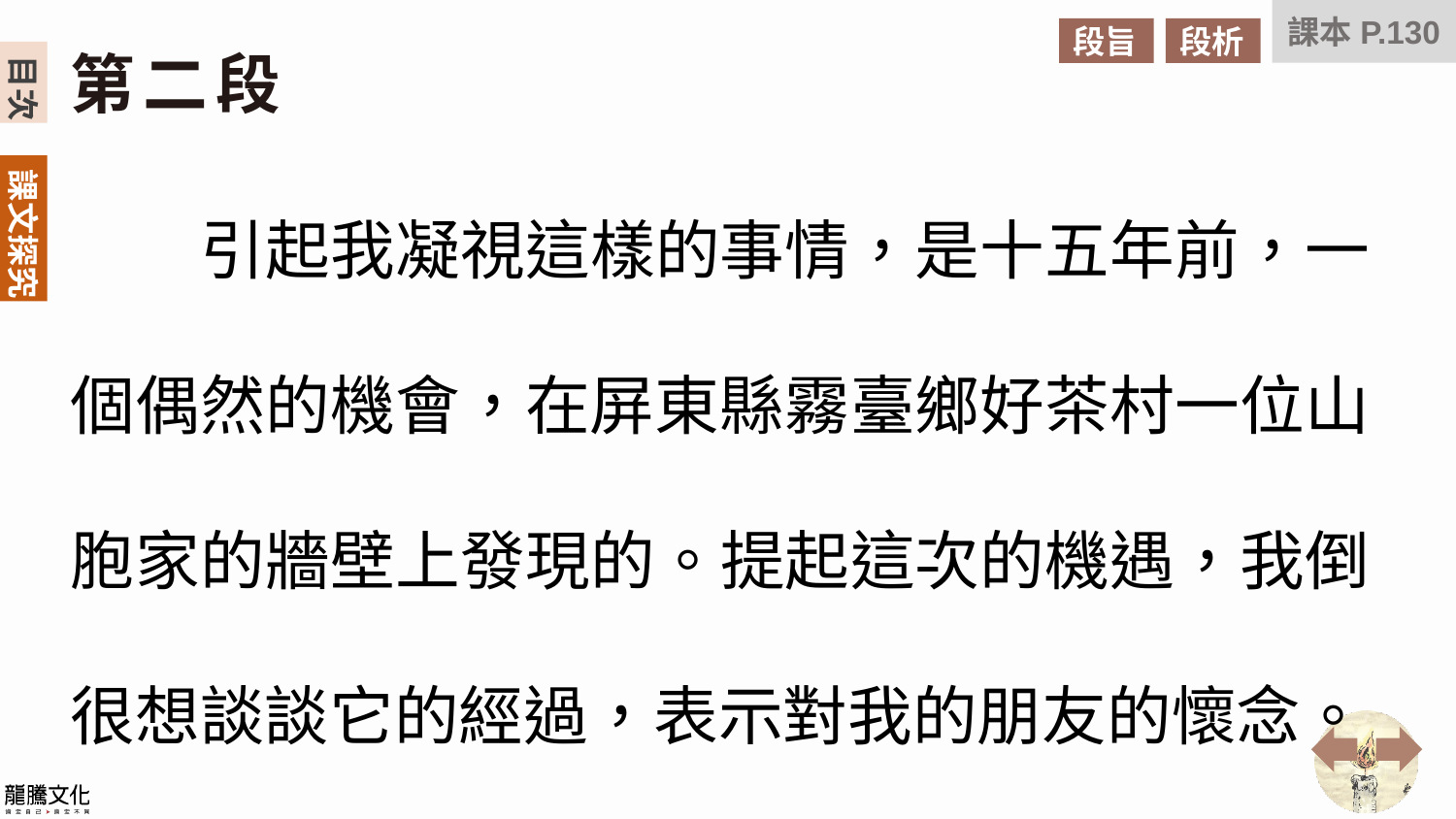

課本P.130
段旨
段析
第二段
　　引起我凝視這樣的事情，是十五年前，一個偶然的機會，在屏東縣霧臺鄉好茶村一位山胞家的牆壁上發現的。提起這次的機遇，我倒很想談談它的經過，表示對我的朋友的懷念。